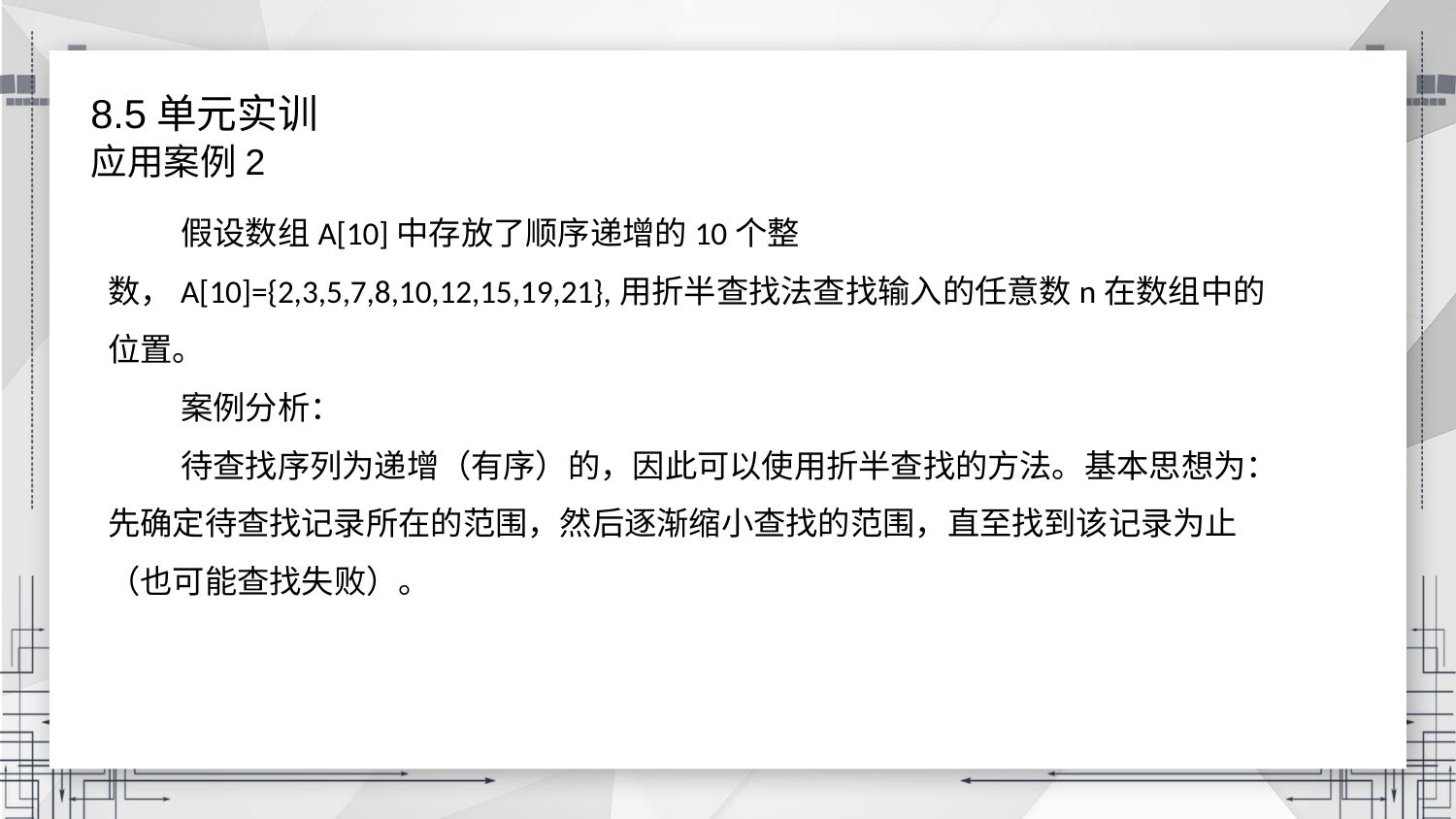

8.5单元实训
应用案例2
假设数组A[10]中存放了顺序递增的10个整数，A[10]={2,3,5,7,8,10,12,15,19,21},用折半查找法查找输入的任意数n在数组中的位置。
案例分析：
待查找序列为递增（有序）的，因此可以使用折半查找的方法。基本思想为：先确定待查找记录所在的范围，然后逐渐缩小查找的范围，直至找到该记录为止（也可能查找失败）。